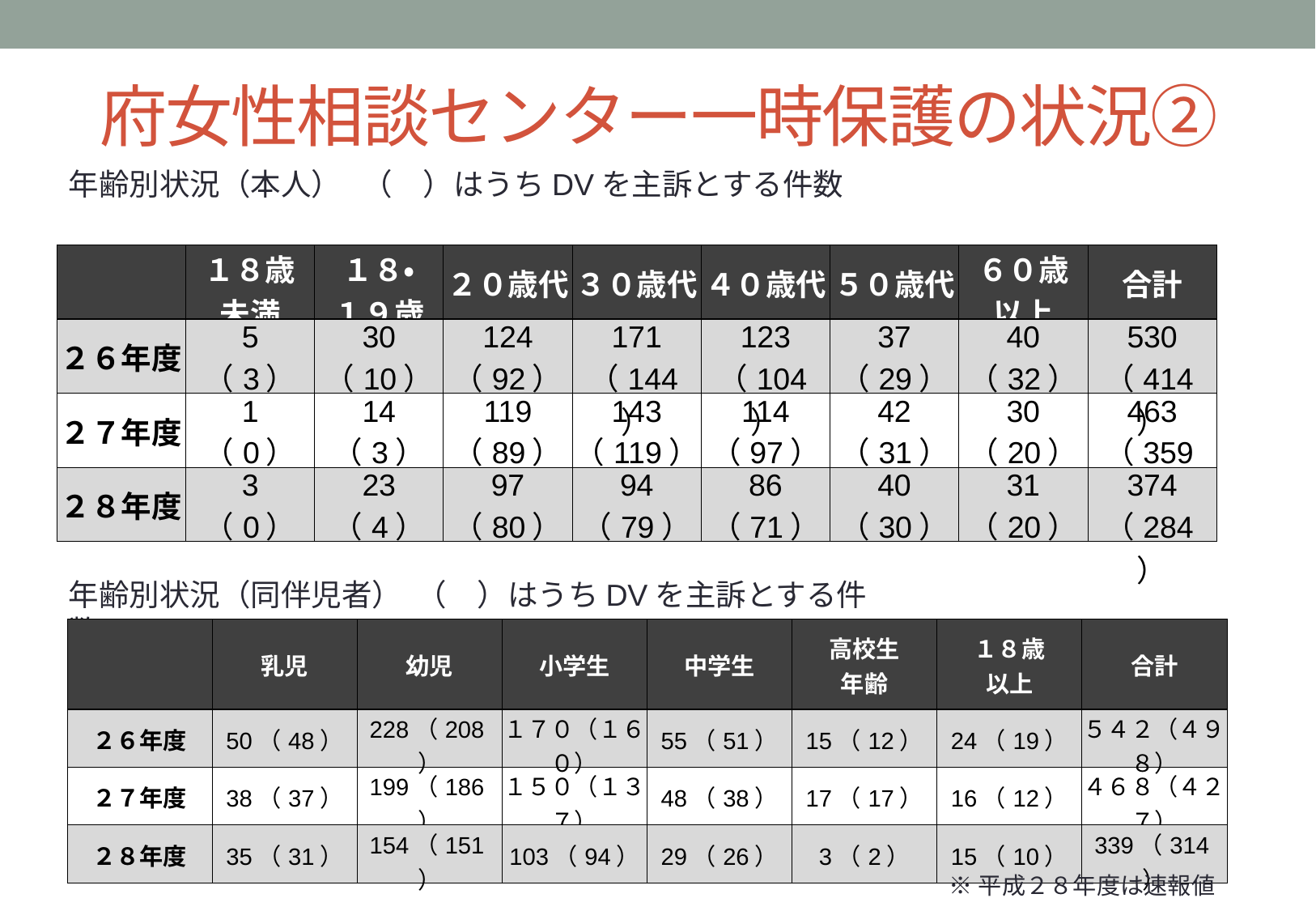

# 府女性相談センター一時保護の状況②
年齢別状況（本人）   （　）はうちDVを主訴とする件数

|  | １８歳 未満 | １８・ １９歳 | ２０歳代 | ３０歳代 | ４０歳代 | ５０歳代 | ６０歳 以上 | 合計 |
| --- | --- | --- | --- | --- | --- | --- | --- | --- |
| ２６年度 | 5 （3） | 30 （10） | 124 （92） | 171 （144） | 123 （104） | 37 （29） | 40 （32） | 530 （414） |
| ２７年度 | 1 （0） | 14 （3） | 119 （89） | 143 （119） | 114 （97） | 42 （31） | 30 （20） | 463 （359） |
| ２８年度 | 3 （0） | 23 （4） | 97 （80） | 94 （79） | 86 （71） | 40 （30） | 31 （20） | 374 （284） |
年齢別状況（同伴児者）  （　）はうちDVを主訴とする件数
|  | 乳児 | 幼児 | 小学生 | 中学生 | 高校生 年齢 | １８歳 以上 | 合計 |
| --- | --- | --- | --- | --- | --- | --- | --- |
| ２６年度 | 50（48） | 228（208） | １７０（１６０） | 55（51） | 15（12） | 24（19） | ５４２（４９８） |
| ２７年度 | 38（37） | 199（186） | １５０（１３７） | 48（38） | 17（17） | 16（12） | ４６８（４２７） |
| ２８年度 | 35（31） | 154（151） | 103（94） | 29（26） | 3（2） | 15（10） | 339（314） |
※平成２８年度は速報値